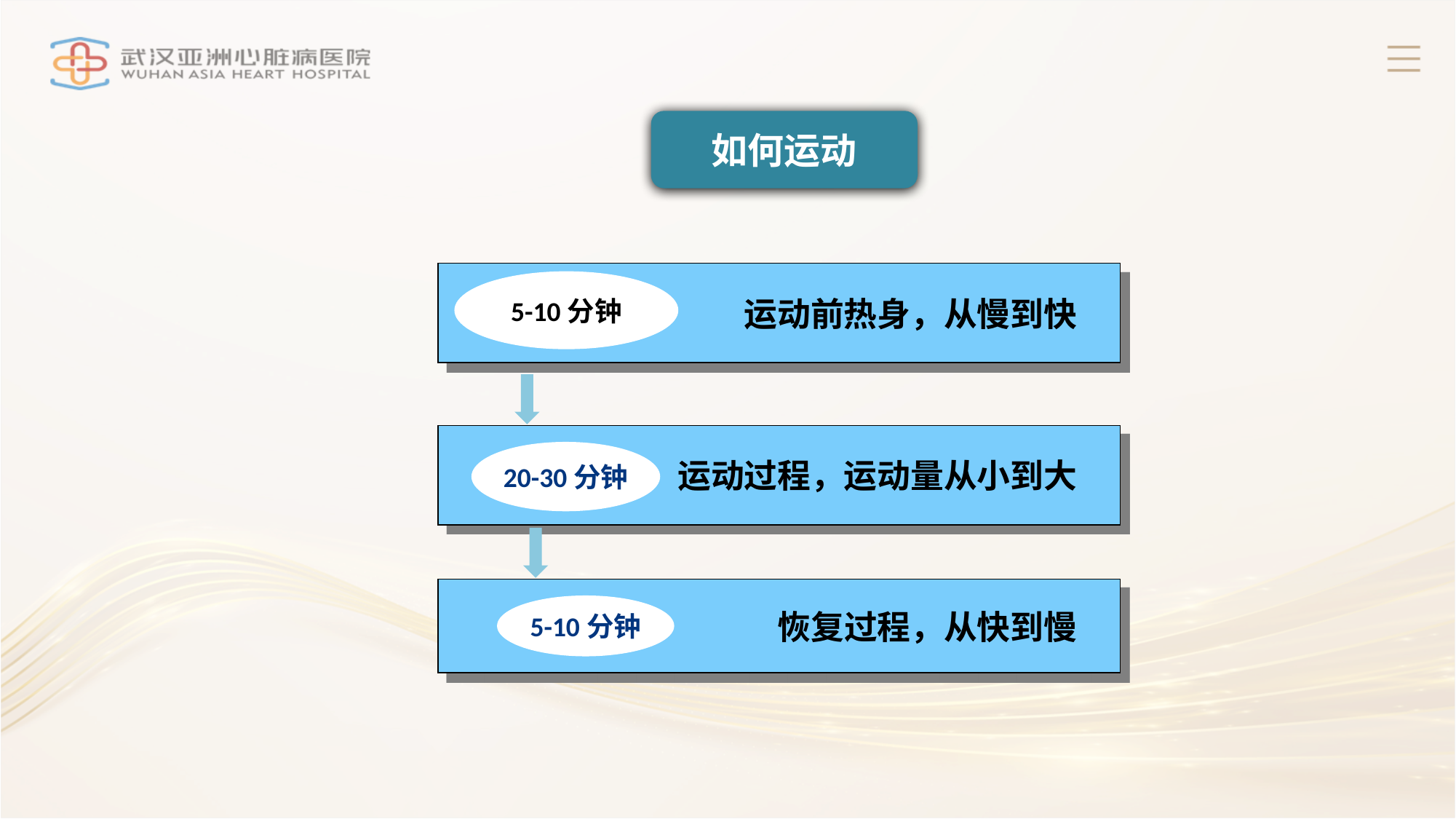

如何运动
运动前热身，从慢到快
5-10分钟

运动过程，运动量从小到大
20-30分钟

恢复过程，从快到慢
5-10分钟
延时符